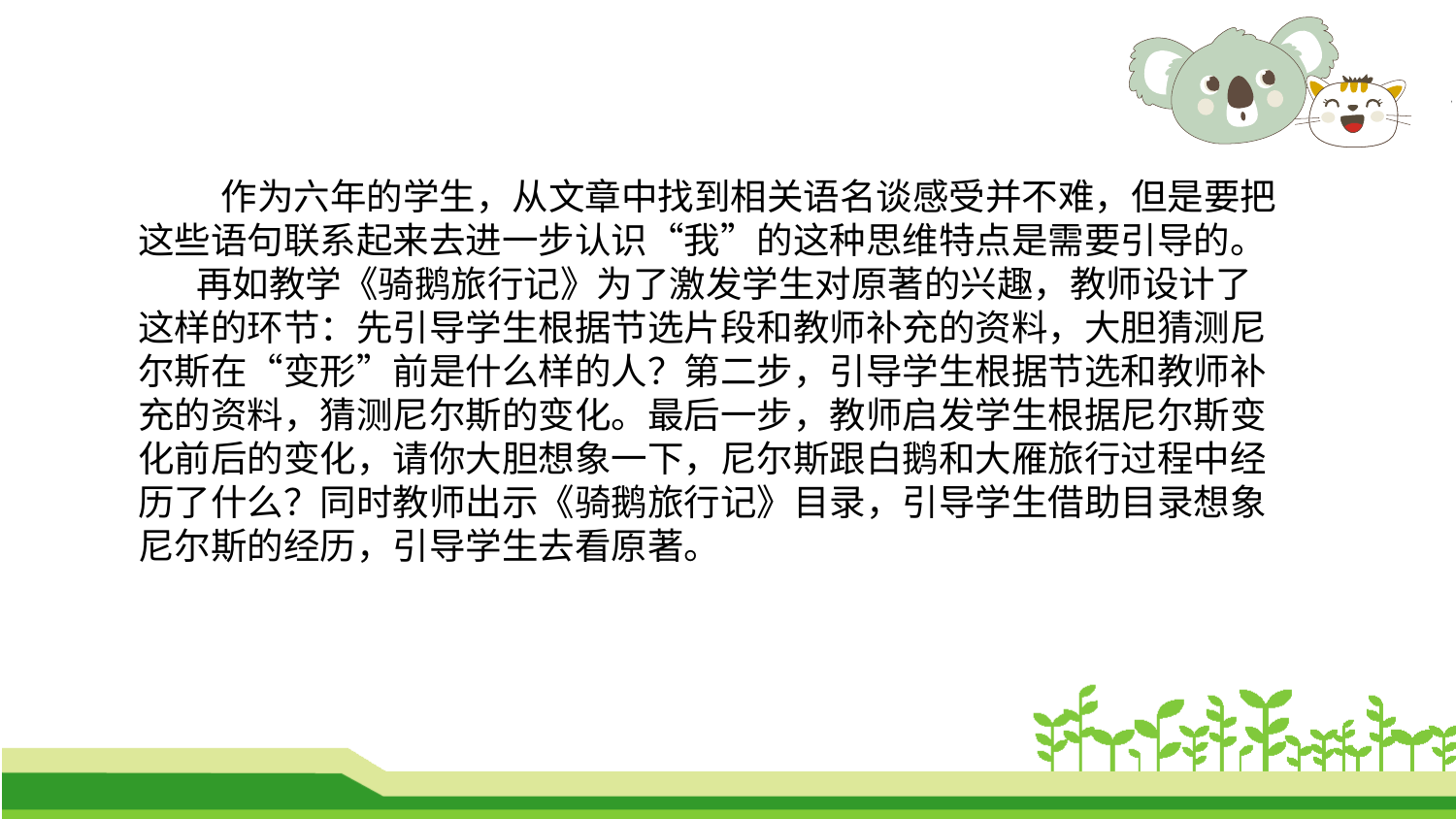

作为六年的学生，从文章中找到相关语名谈感受并不难，但是要把这些语句联系起来去进一步认识“我”的这种思维特点是需要引导的。
      再如教学《骑鹅旅行记》为了激发学生对原著的兴趣，教师设计了这样的环节：先引导学生根据节选片段和教师补充的资料，大胆猜测尼尔斯在“变形”前是什么样的人？第二步，引导学生根据节选和教师补充的资料，猜测尼尔斯的变化。最后一步，教师启发学生根据尼尔斯变化前后的变化，请你大胆想象一下，尼尔斯跟白鹅和大雁旅行过程中经历了什么？同时教师出示《骑鹅旅行记》目录，引导学生借助目录想象尼尔斯的经历，引导学生去看原著。